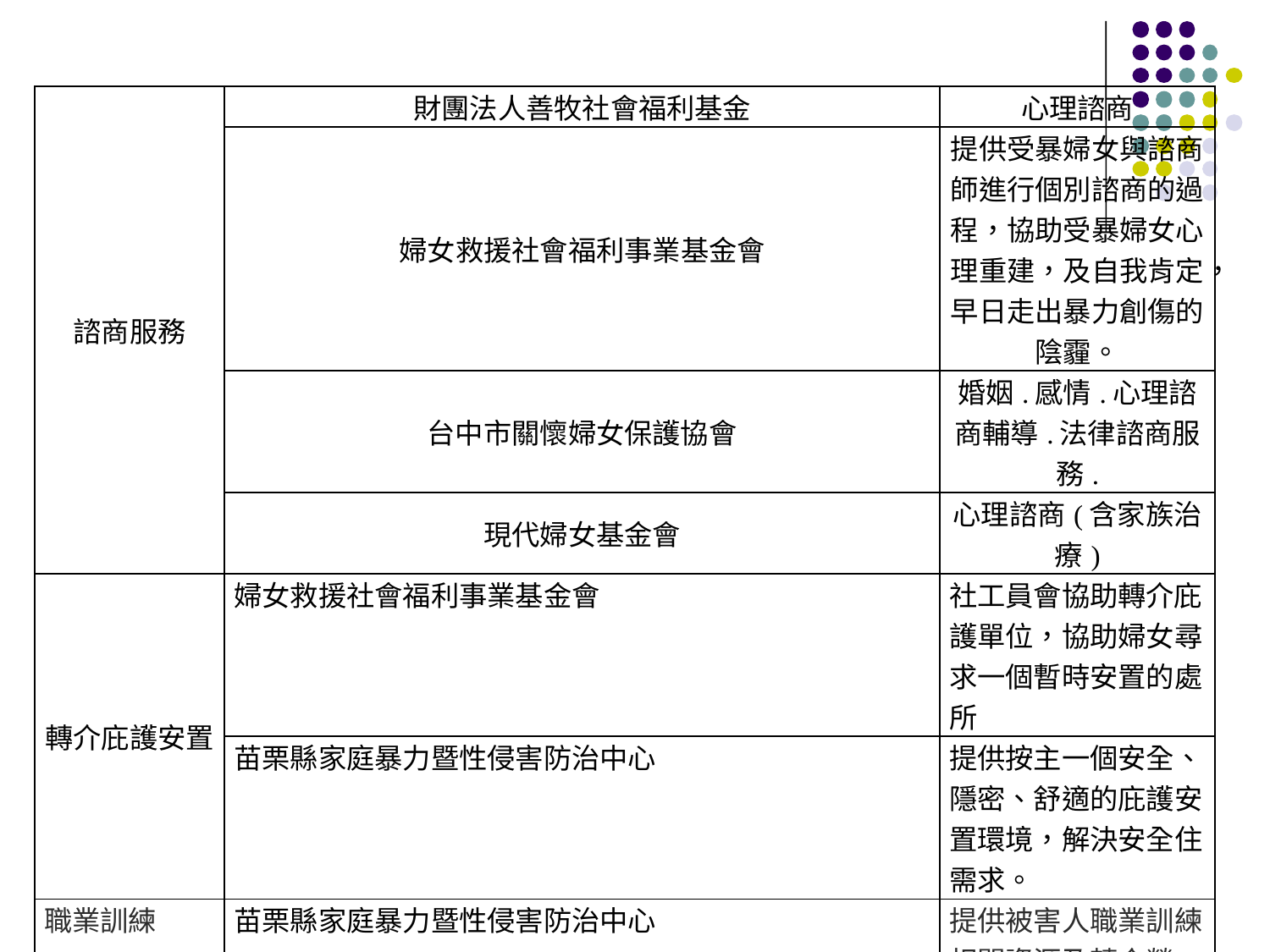

| 諮商服務 | 財團法人善牧社會福利基金 | 心理諮商 |
| --- | --- | --- |
|  | 婦女救援社會福利事業基金會 | 提供受暴婦女與諮商師進行個別諮商的過程，協助受暴婦女心理重建，及自我肯定，早日走出暴力創傷的陰霾。 |
|  | 台中市關懷婦女保護協會 | 婚姻.感情.心理諮商輔導.法律諮商服務. |
|  | 現代婦女基金會 | 心理諮商(含家族治療) |
| 轉介庇護安置 | 婦女救援社會福利事業基金會 | 社工員會協助轉介庇護單位，協助婦女尋求一個暫時安置的處所 |
|  | 苗栗縣家庭暴力暨性侵害防治中心 | 提供按主一個安全、隱密、舒適的庇護安置環境，解決安全住需求。 |
| 職業訓練 | 苗栗縣家庭暴力暨性侵害防治中心 | 提供被害人職業訓練相關資源及轉介勞 工單位及職訓中心進行個案管理服務。 |